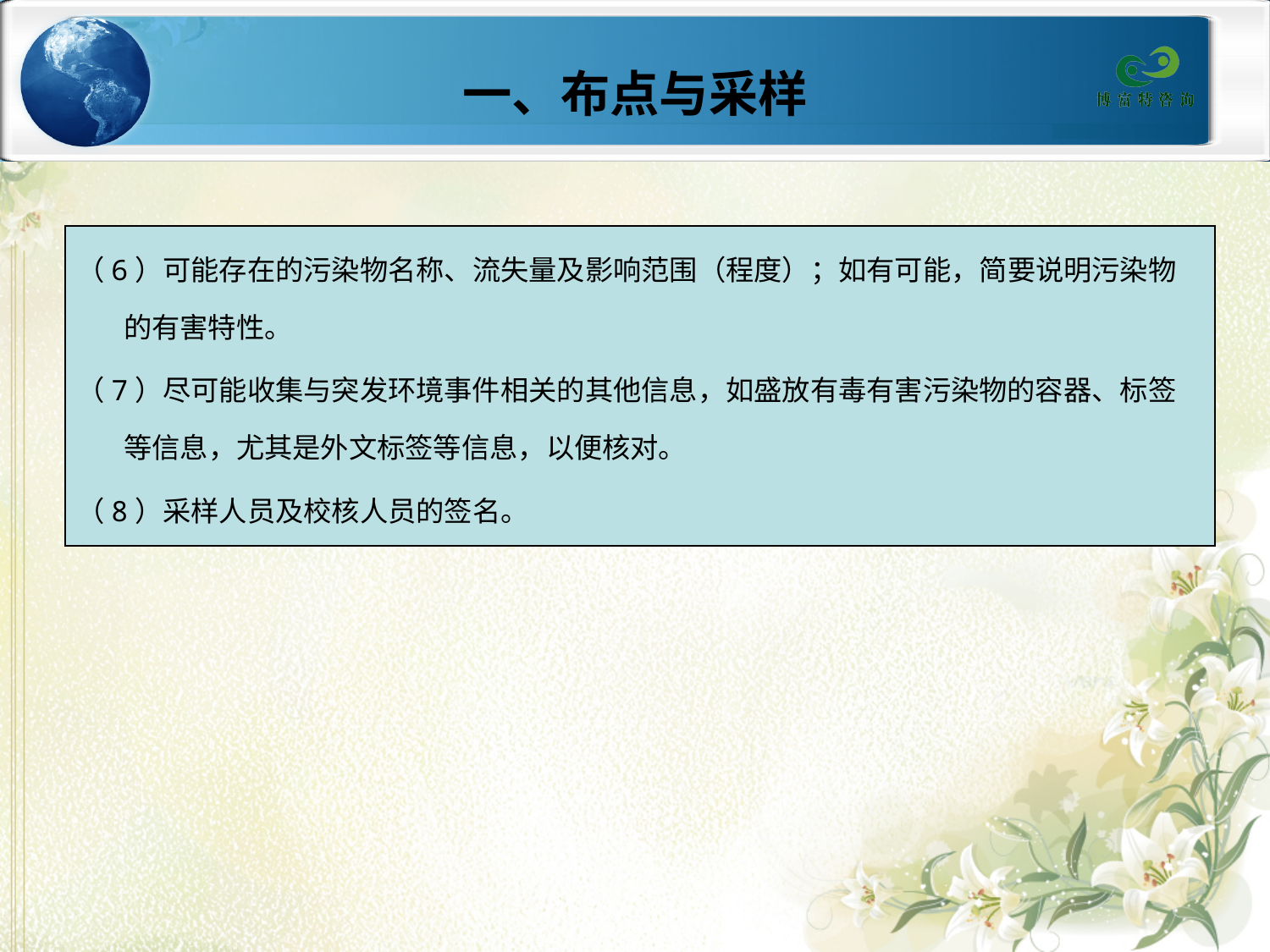

# 一、布点与采样
（6）可能存在的污染物名称、流失量及影响范围（程度）；如有可能，简要说明污染物的有害特性。
（7）尽可能收集与突发环境事件相关的其他信息，如盛放有毒有害污染物的容器、标签等信息，尤其是外文标签等信息，以便核对。
（8）采样人员及校核人员的签名。